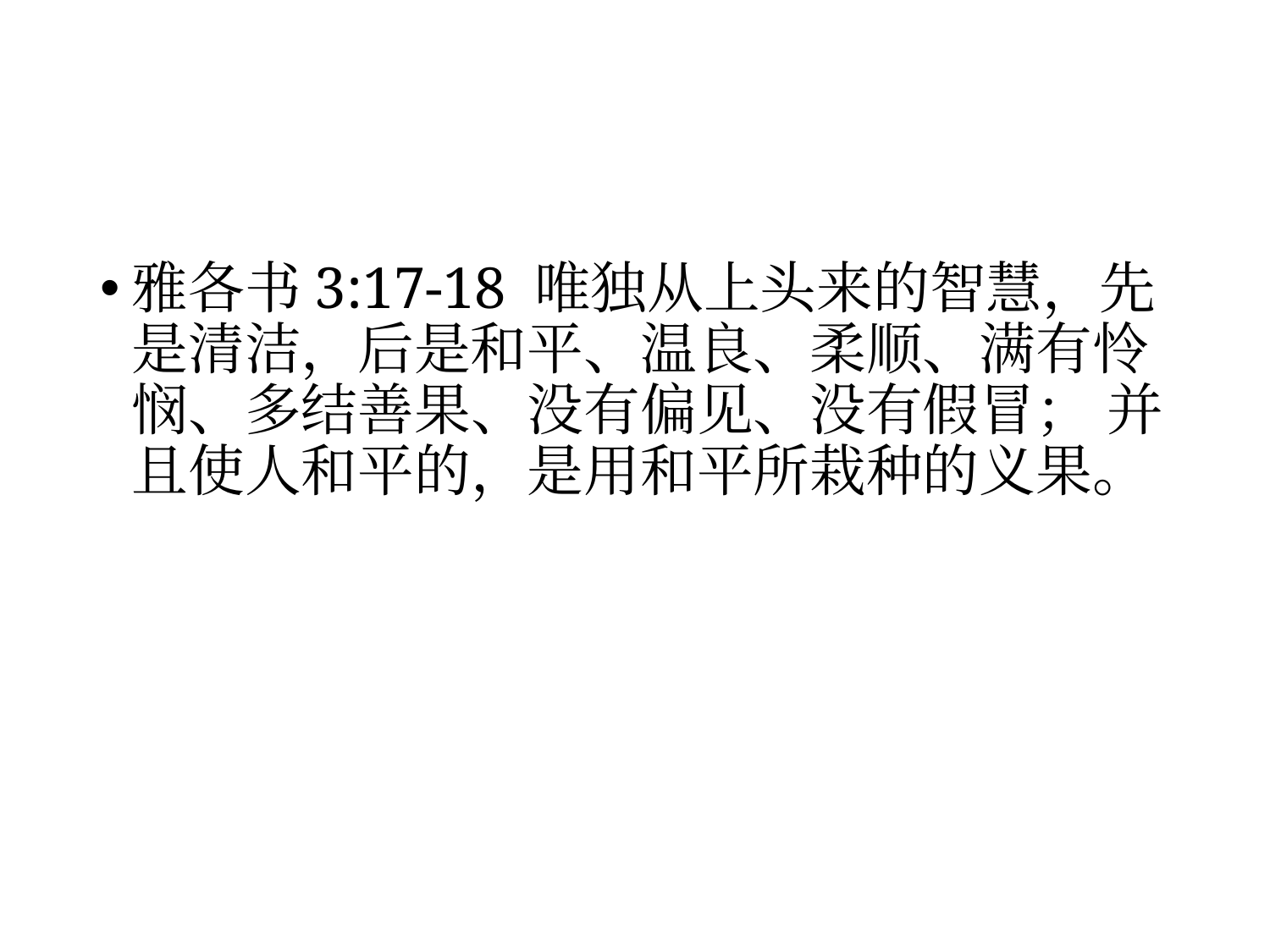

#
雅各书3:17-18 唯独从上头来的智慧，先是清洁，后是和平、温良、柔顺、满有怜悯、多结善果、没有偏见、没有假冒； 并且使人和平的，是用和平所栽种的义果。